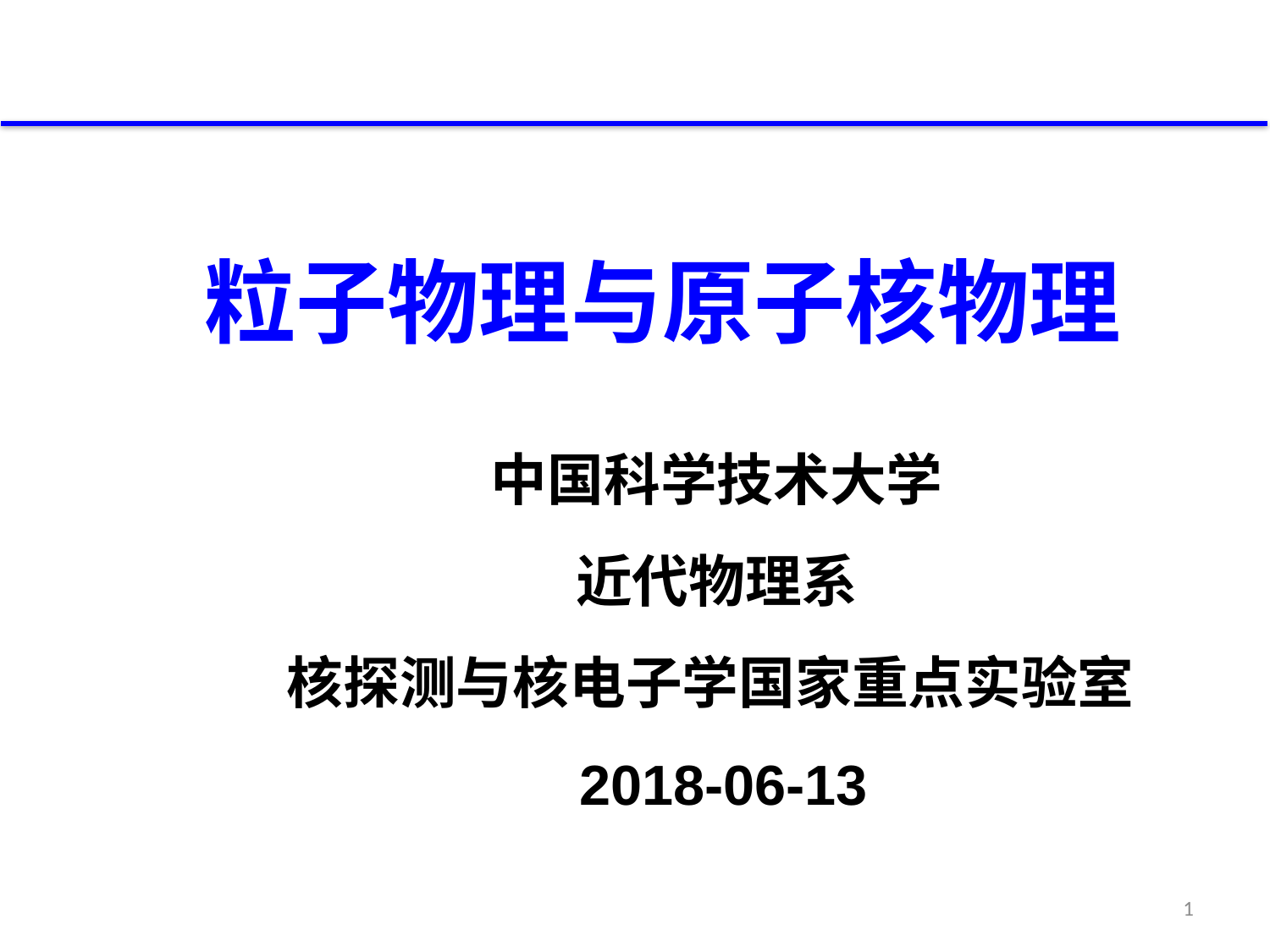

粒子物理与原子核物理
中国科学技术大学
近代物理系
核探测与核电子学国家重点实验室
2018-06-13
1